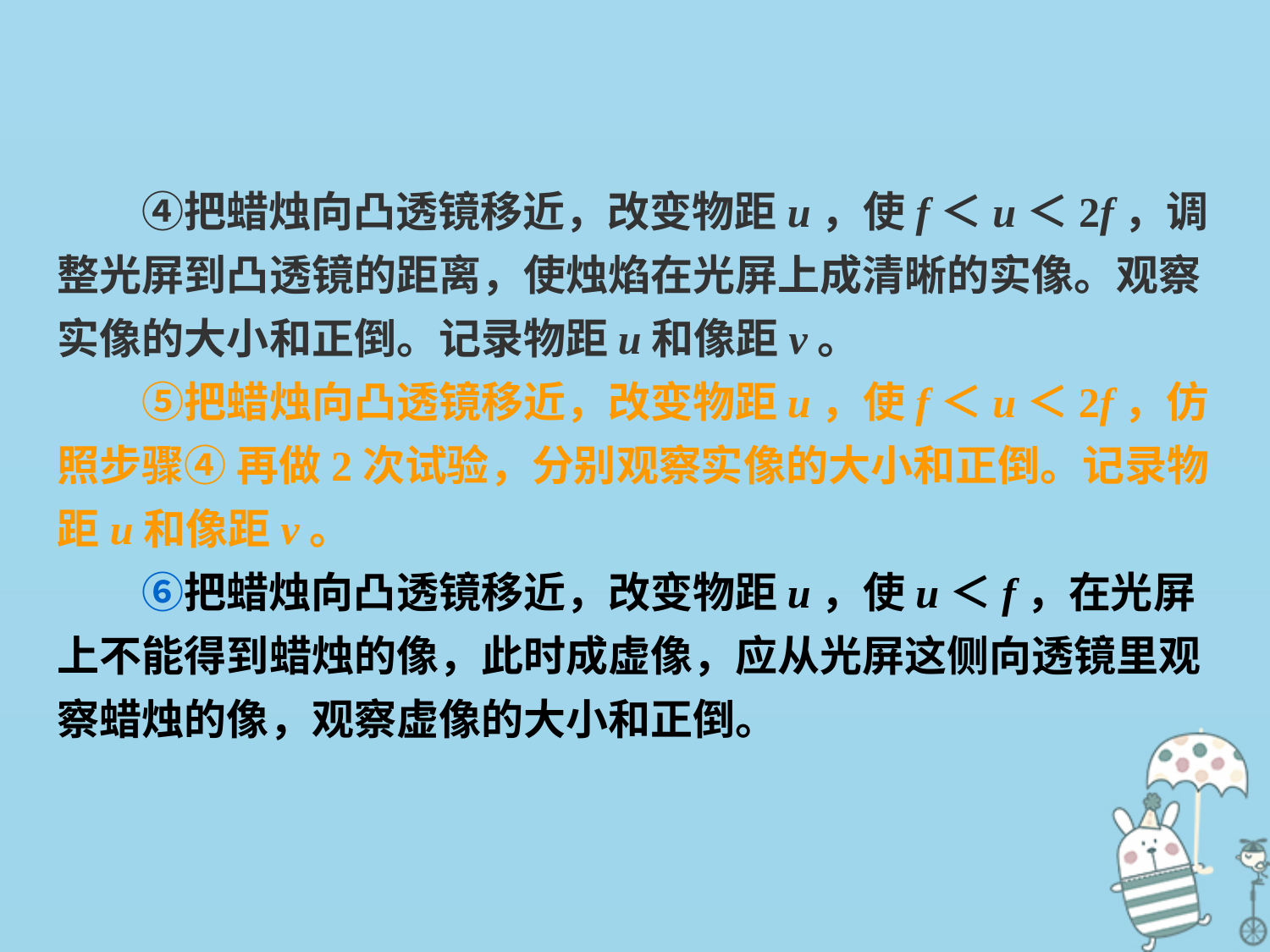

④把蜡烛向凸透镜移近，改变物距u，使f＜u＜2f，调整光屏到凸透镜的距离，使烛焰在光屏上成清晰的实像。观察实像的大小和正倒。记录物距u和像距v。
　　⑤把蜡烛向凸透镜移近，改变物距u，使f＜u＜2f，仿照步骤④ 再做2次试验，分别观察实像的大小和正倒。记录物距u和像距v。
　　⑥把蜡烛向凸透镜移近，改变物距u，使u＜f，在光屏上不能得到蜡烛的像，此时成虚像，应从光屏这侧向透镜里观察蜡烛的像，观察虚像的大小和正倒。